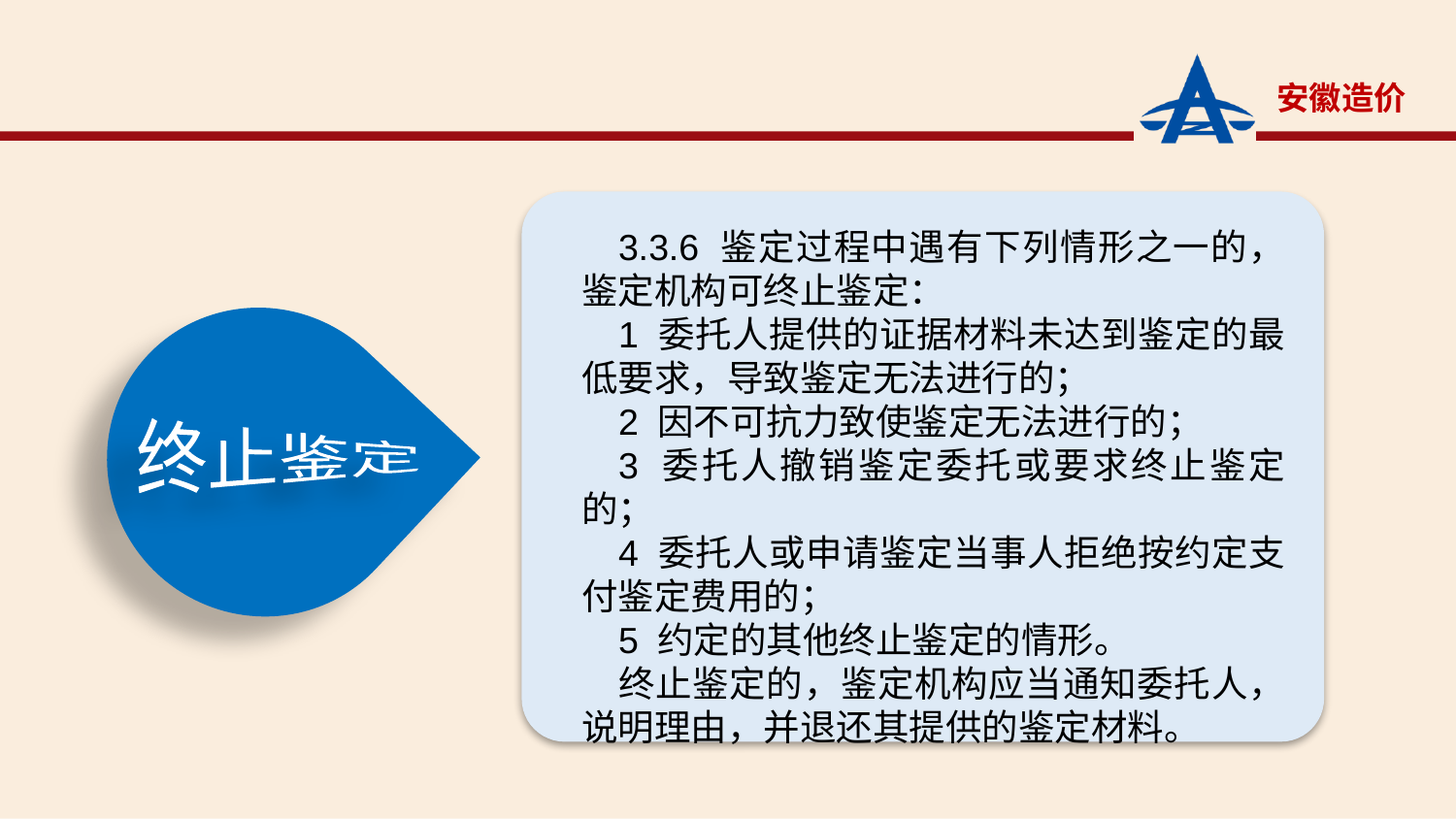

3.3.6 鉴定过程中遇有下列情形之一的，鉴定机构可终止鉴定：
1 委托人提供的证据材料未达到鉴定的最低要求，导致鉴定无法进行的；
2 因不可抗力致使鉴定无法进行的；
3 委托人撤销鉴定委托或要求终止鉴定的；
4 委托人或申请鉴定当事人拒绝按约定支付鉴定费用的；
5 约定的其他终止鉴定的情形。
终止鉴定的，鉴定机构应当通知委托人，说明理由，并退还其提供的鉴定材料。

终止鉴定